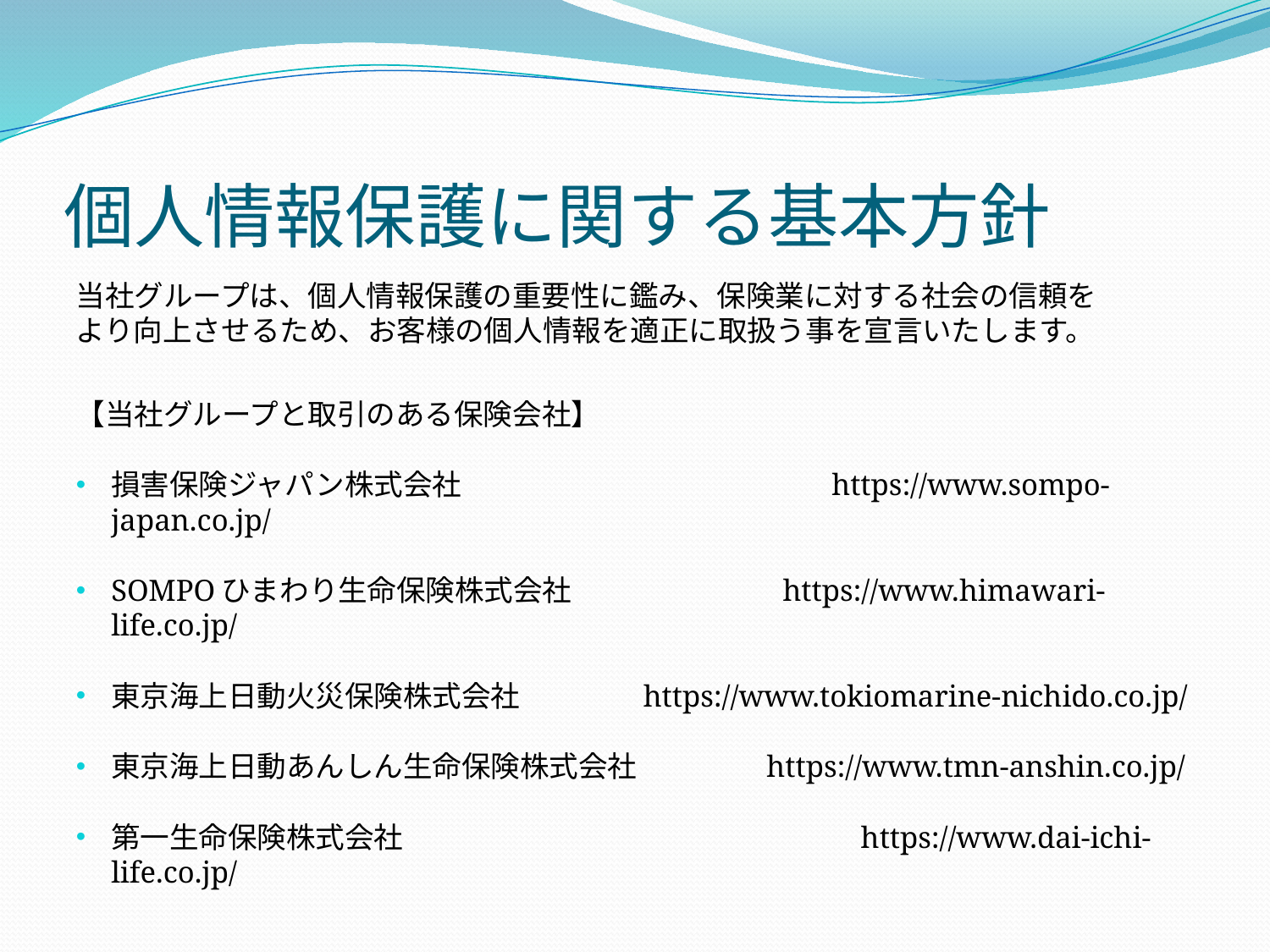

# 個人情報保護に関する基本方針
当社グループは、個人情報保護の重要性に鑑み、保険業に対する社会の信頼を
より向上させるため、お客様の個人情報を適正に取扱う事を宣言いたします。
【当社グループと取引のある保険会社】
損害保険ジャパン株式会社　　　　　　　　　　　  　https://www.sompo-japan.co.jp/
SOMPOひまわり生命保険株式会社　　　　　　　https://www.himawari-life.co.jp/
東京海上日動火災保険株式会社　　　　https://www.tokiomarine-nichido.co.jp/
東京海上日動あんしん生命保険株式会社　　　　 https://www.tmn-anshin.co.jp/
第一生命保険株式会社　　　　　　　　　　　　　　  　https://www.dai-ichi-life.co.jp/